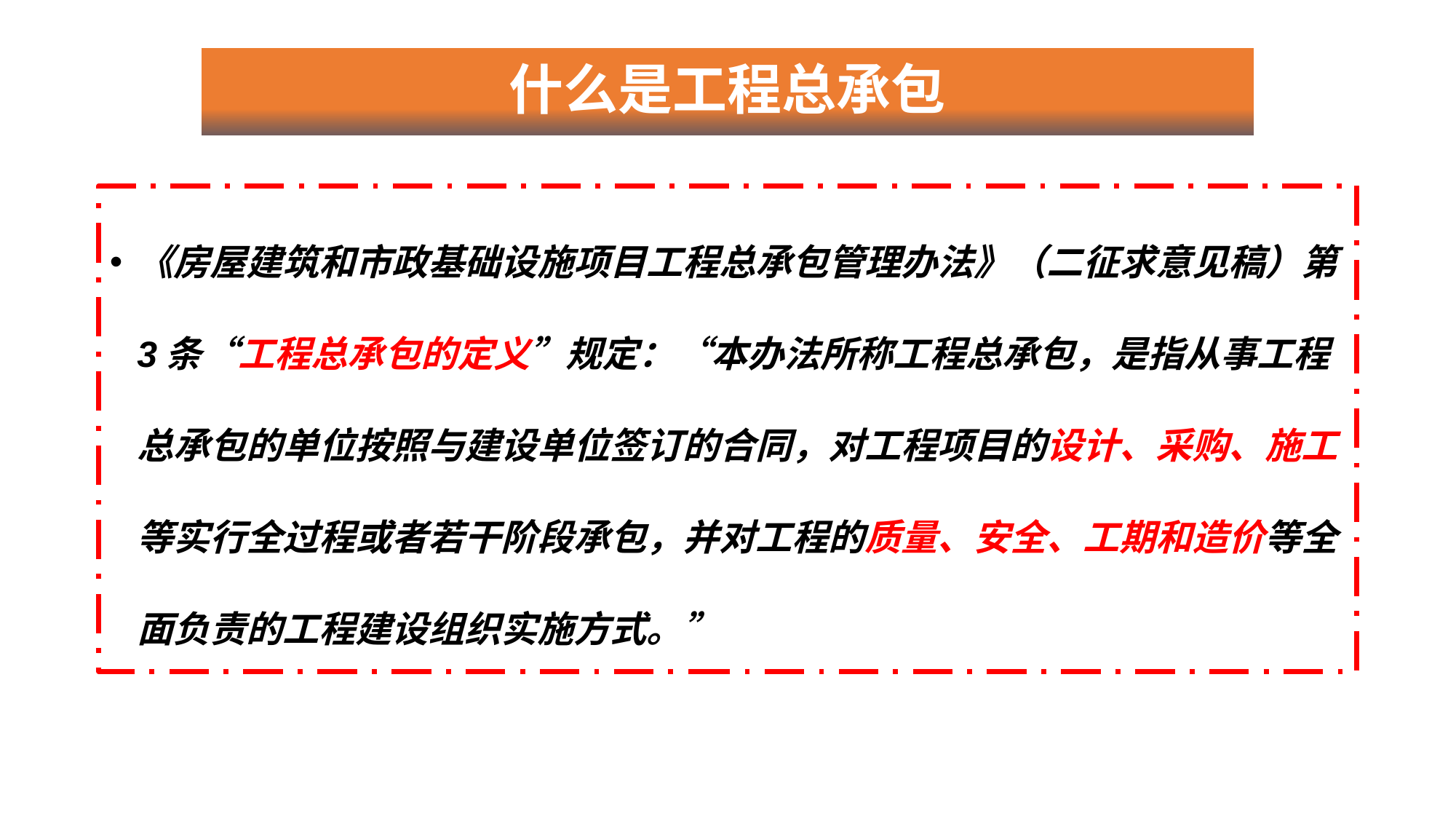

# 什么是工程总承包
《房屋建筑和市政基础设施项目工程总承包管理办法》（二征求意见稿）第3条“工程总承包的定义”规定：“本办法所称工程总承包，是指从事工程总承包的单位按照与建设单位签订的合同，对工程项目的设计、采购、施工等实行全过程或者若干阶段承包，并对工程的质量、安全、工期和造价等全面负责的工程建设组织实施方式。”